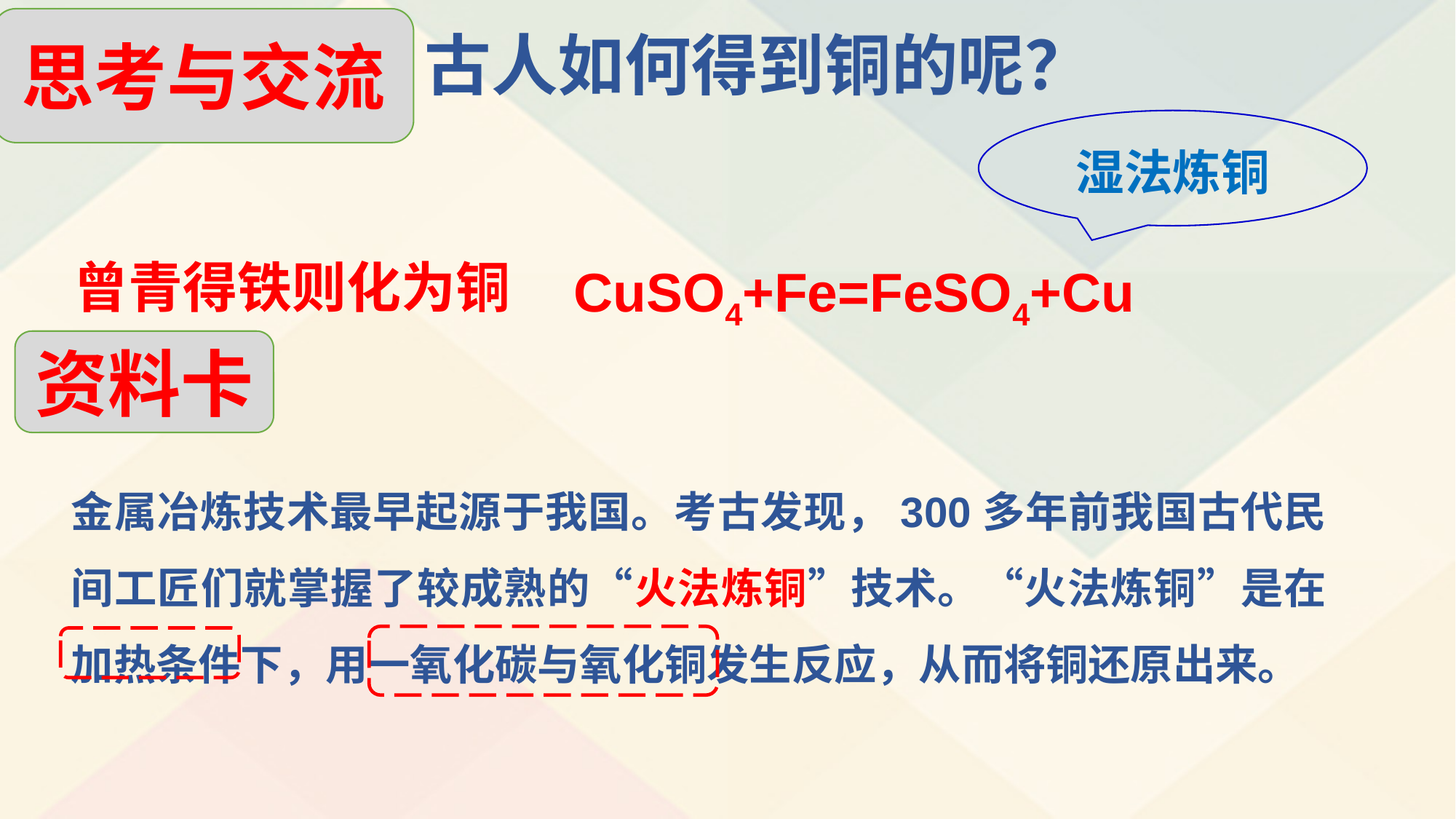

思考与交流
# 古人如何得到铜的呢？

湿法炼铜
曾青得铁则化为铜
CuSO4+Fe=FeSO4+Cu
资料卡
金属冶炼技术最早起源于我国。考古发现，300多年前我国古代民间工匠们就掌握了较成熟的“火法炼铜”技术。“火法炼铜”是在加热条件下，用一氧化碳与氧化铜发生反应，从而将铜还原出来。